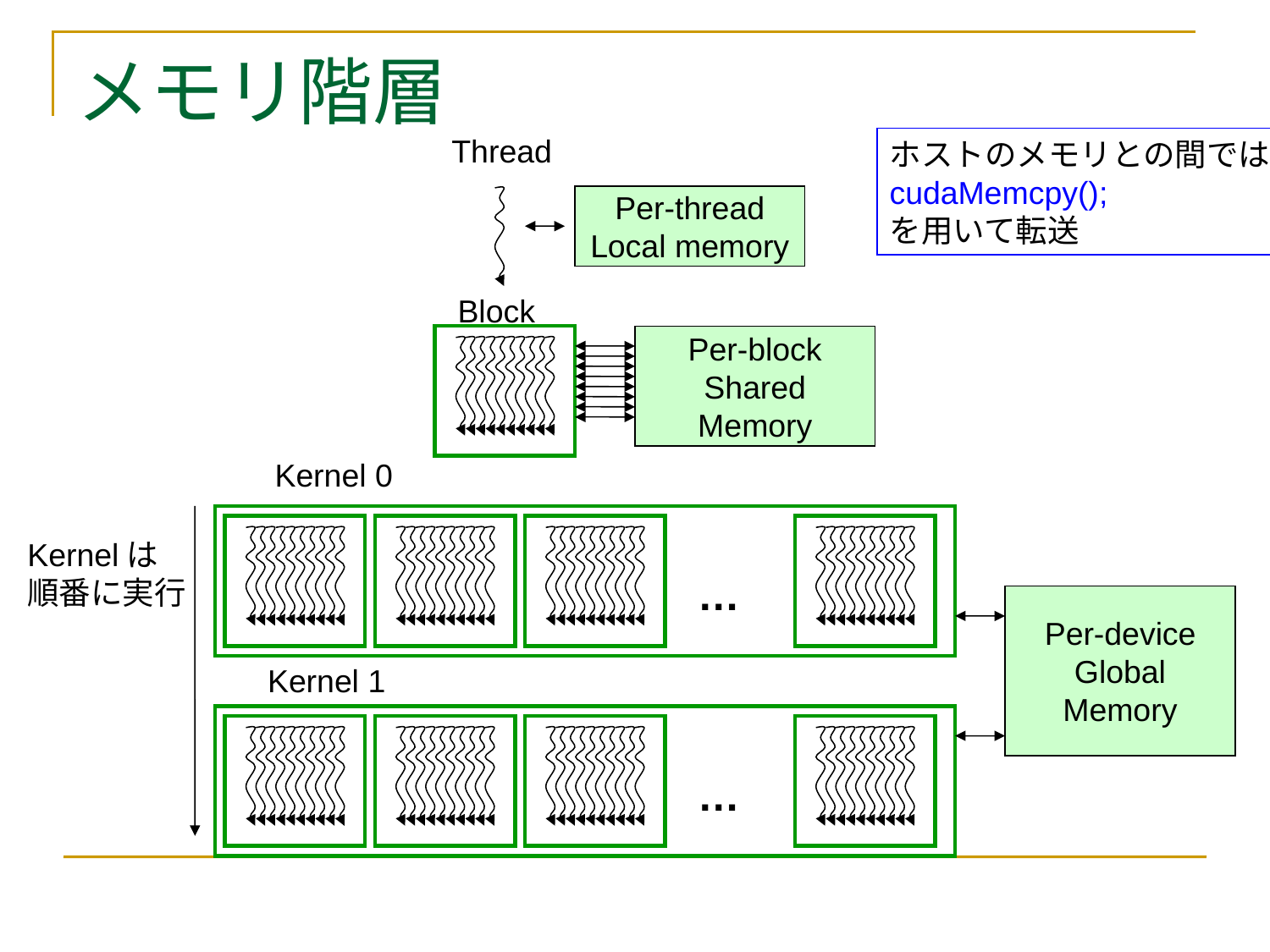

# メモリ階層
Thread
ホストのメモリとの間では
cudaMemcpy();
を用いて転送

Per-thread
Local memory

Block

Per-block
Shared
Memory

Kernel 0

Kernelは
順番に実行
…
Per-device
Global
Memory

Kernel 1

…